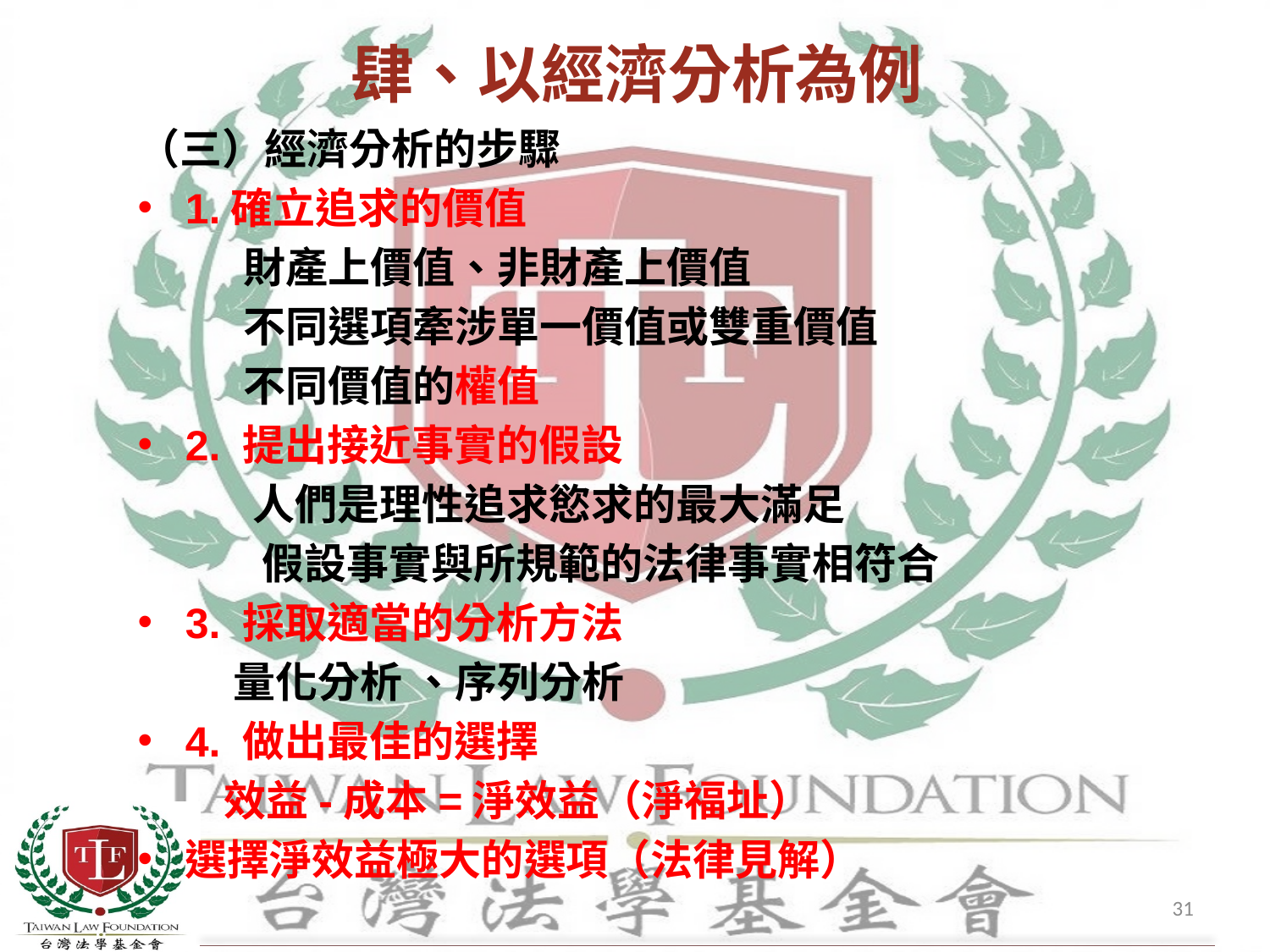

# 肆、以經濟分析為例
（三）經濟分析的步驟
1.確立追求的價值
          財產上價值、非財產上價值
          不同選項牽涉單一價值或雙重價值
          不同價值的權值
2. 提出接近事實的假設
           人們是理性追求慾求的最大滿足
            假設事實與所規範的法律事實相符合
3. 採取適當的分析方法
         量化分析 、序列分析
4. 做出最佳的選擇
        效益-成本=淨效益（淨福址）
選擇淨效益極大的選項（法律見解）
31